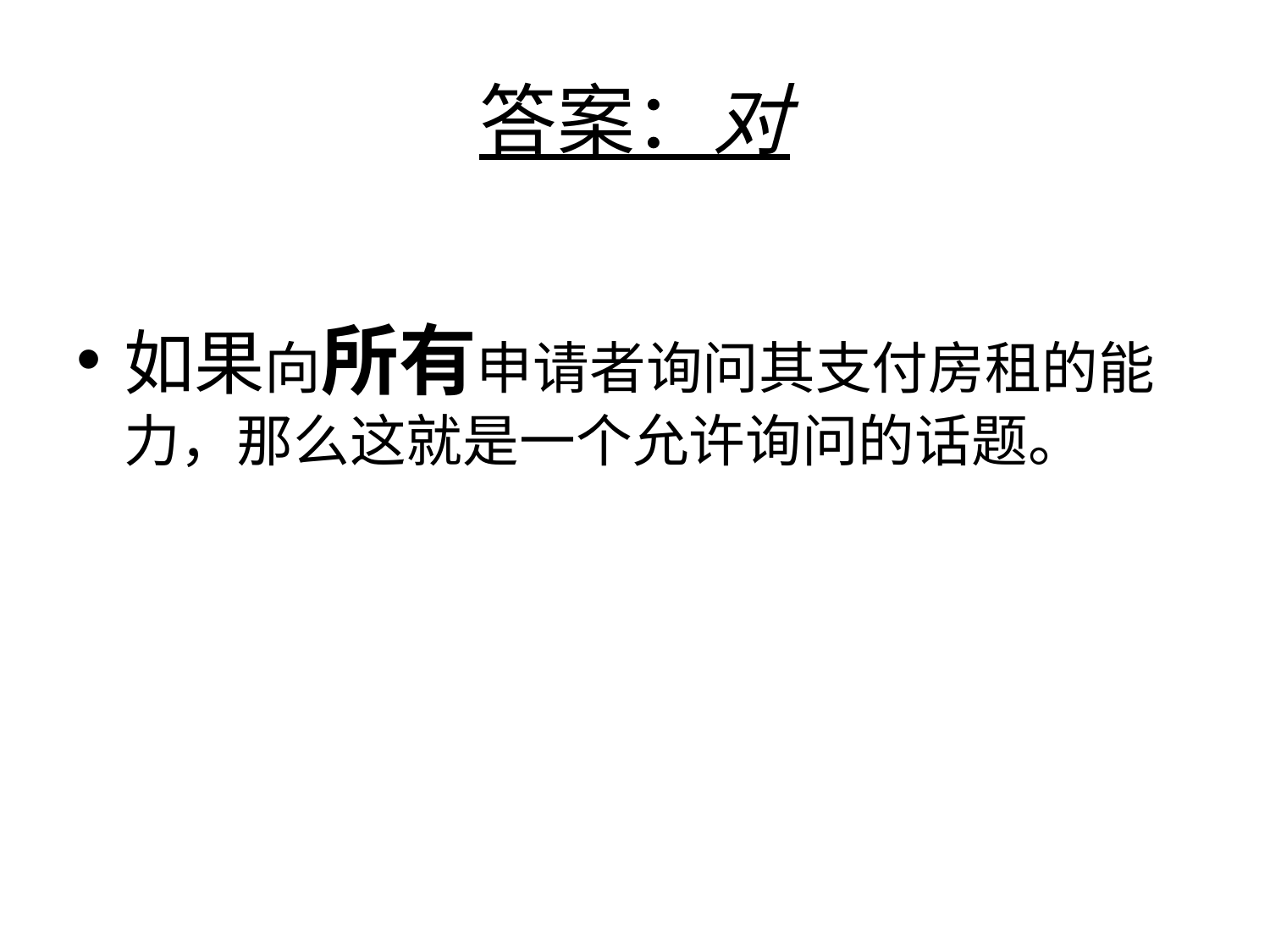

# 答案：对

如果向所有申请者询问其支付房租的能力，那么这就是一个允许询问的话题。